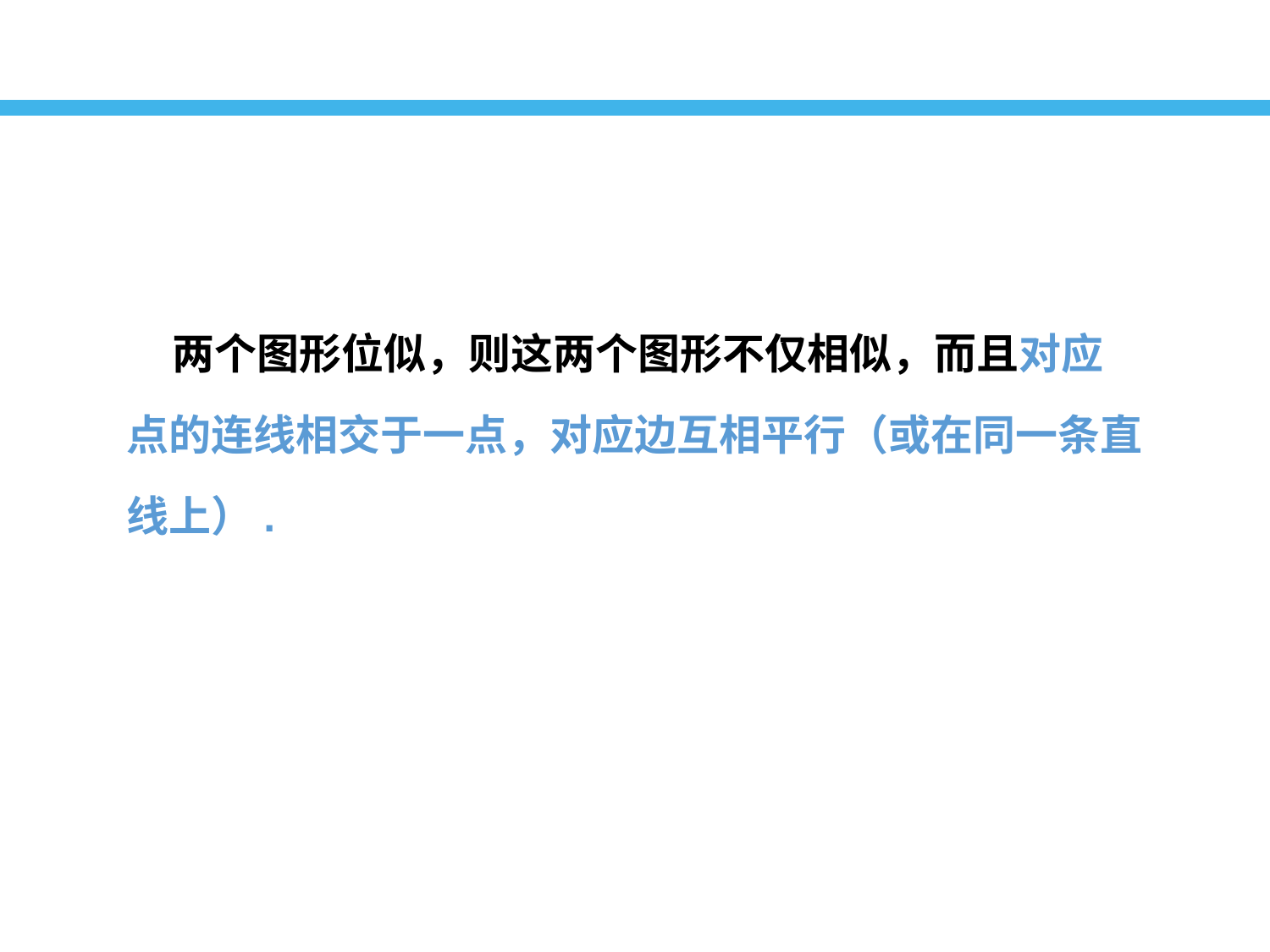

两个图形位似，则这两个图形不仅相似，而且对应点的连线相交于一点，对应边互相平行（或在同一条直线上）.